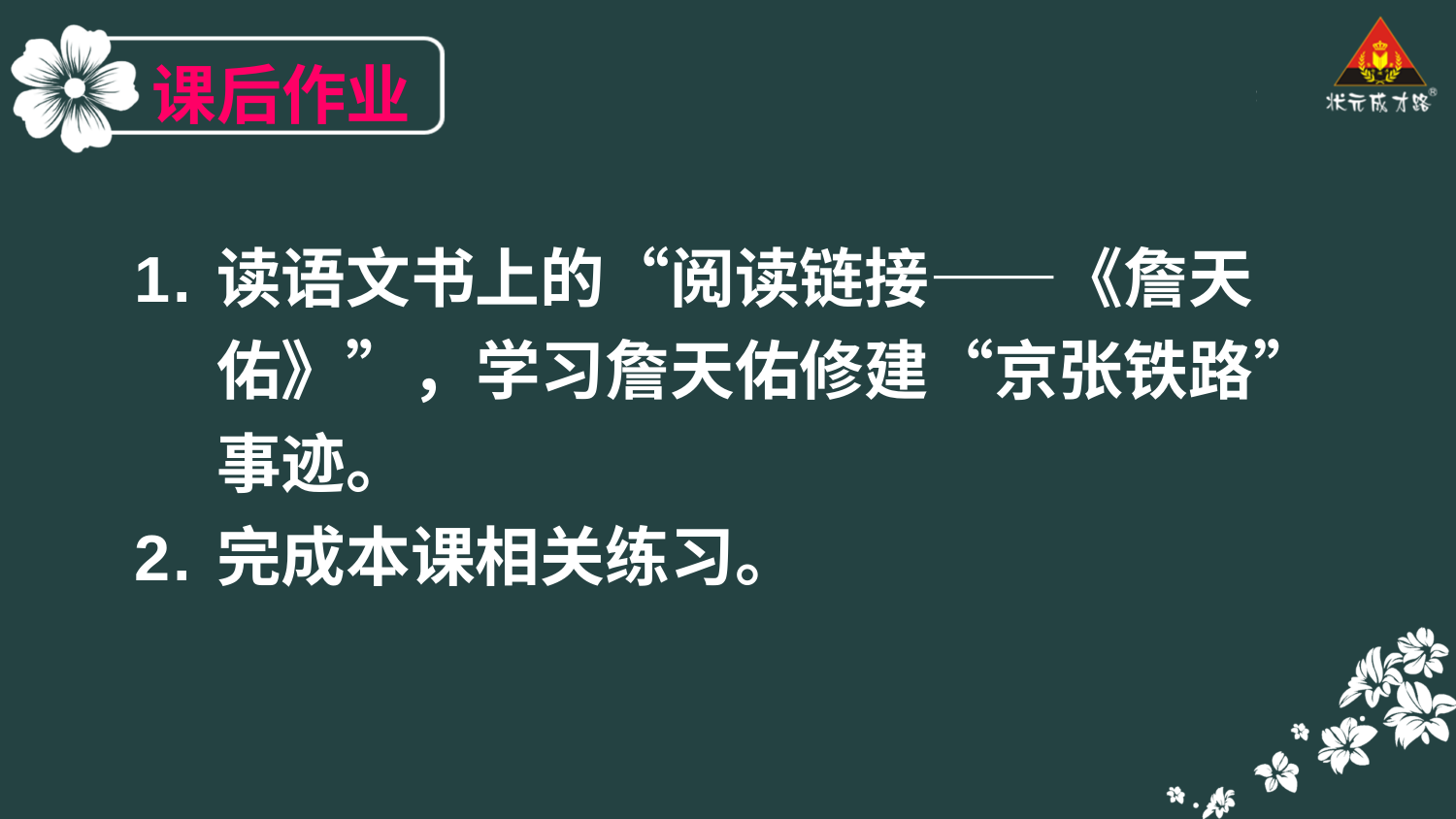

课后作业
读语文书上的“阅读链接——《詹天佑》”，学习詹天佑修建“京张铁路”事迹。
完成本课相关练习。